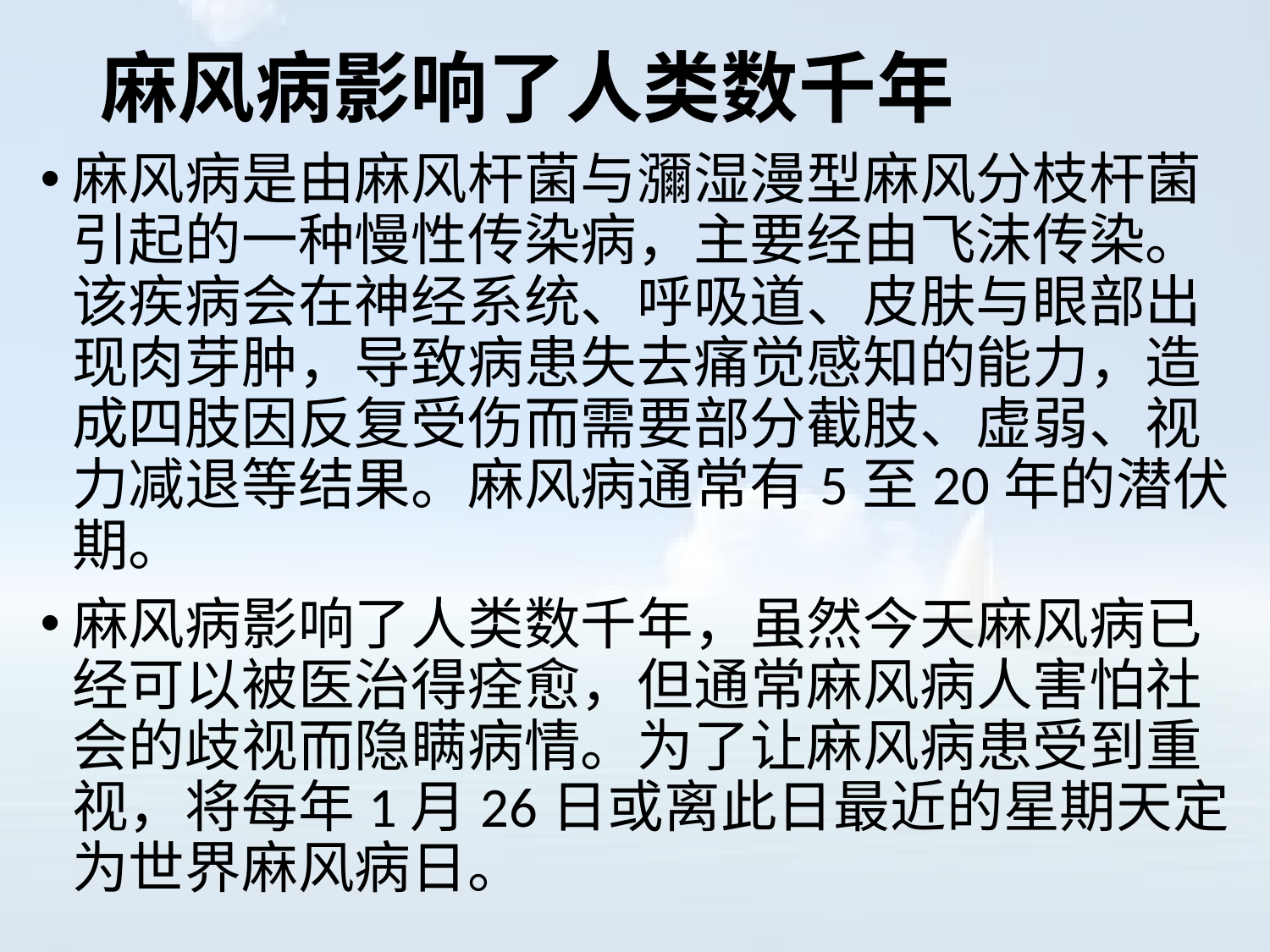

# 麻风病影响了人类数千年
麻风病是由麻风杆菌与瀰湿漫型麻风分枝杆菌引起的一种慢性传染病，主要经由飞沫传染。该疾病会在神经系统、呼吸道、皮肤与眼部出现肉芽肿，导致病患失去痛觉感知的能力，造成四肢因反复受伤而需要部分截肢、虚弱、视力减退等结果。麻风病通常有5至20年的潜伏期。
麻风病影响了人类数千年，虽然今天麻风病已经可以被医治得痊愈，但通常麻风病人害怕社会的歧视而隐瞒病情。为了让麻风病患受到重视，将每年1月26日或离此日最近的星期天定为世界麻风病日。